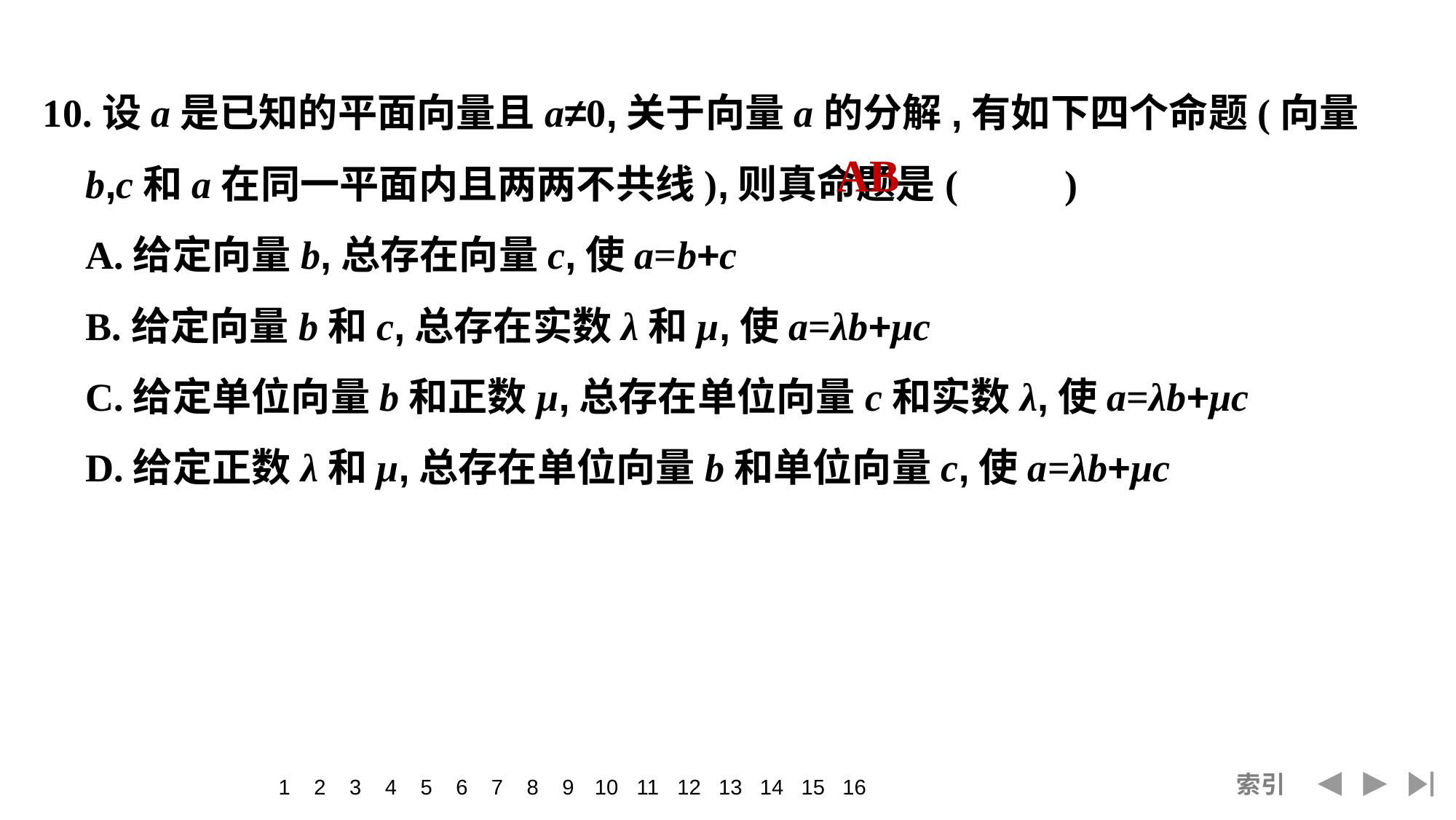

10.设a是已知的平面向量且a≠0,关于向量a的分解,有如下四个命题(向量b,c和a在同一平面内且两两不共线),则真命题是(　　 )
	A.给定向量b,总存在向量c,使a=b+c
	B.给定向量b和c,总存在实数λ和μ,使a=λb+μc
	C.给定单位向量b和正数μ,总存在单位向量c和实数λ,使a=λb+μc
	D.给定正数λ和μ,总存在单位向量b和单位向量c,使a=λb+μc
AB